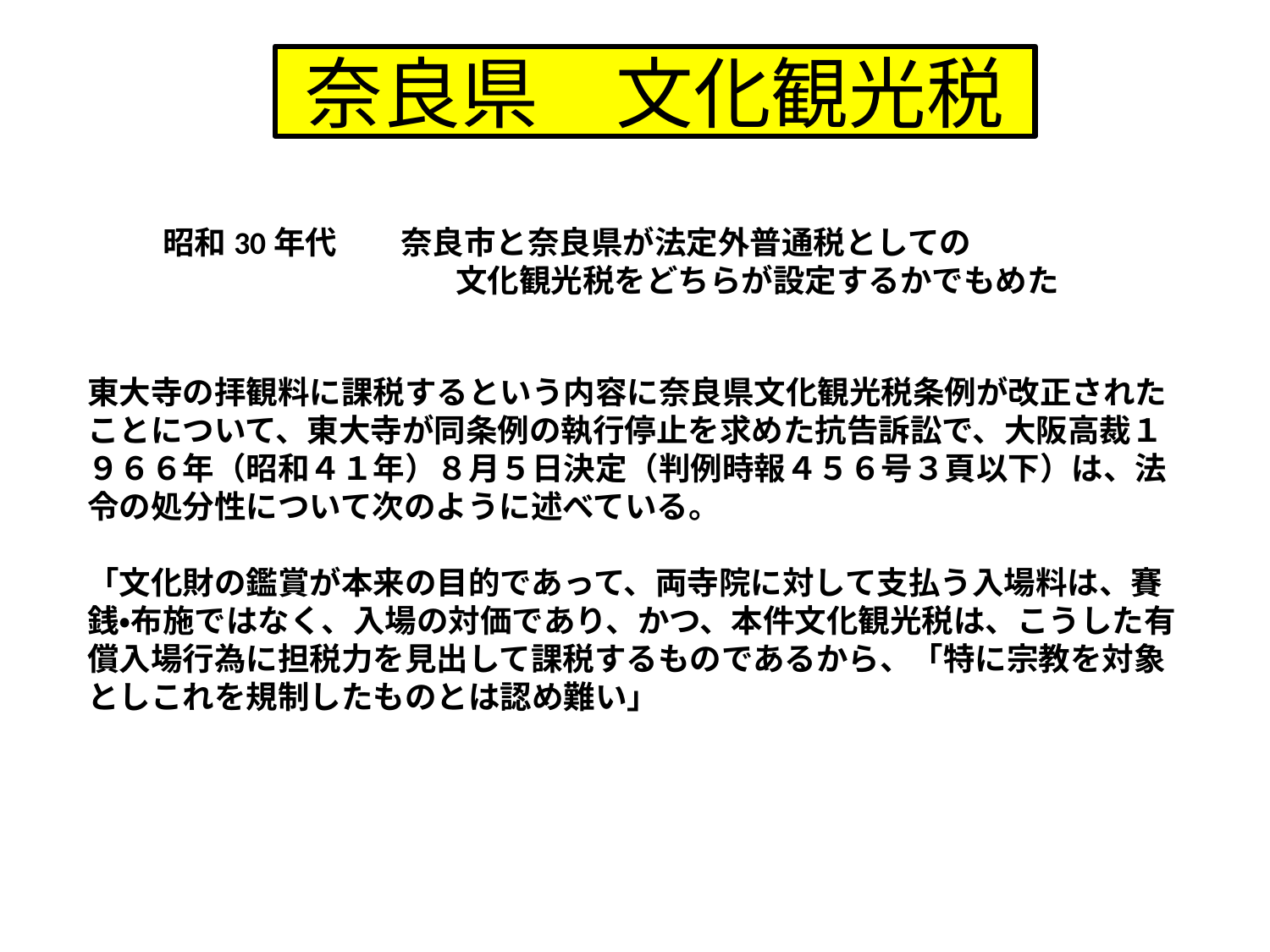

# 奈良県　文化観光税
昭和30年代　　奈良市と奈良県が法定外普通税としての
　　　　　　　　　 文化観光税をどちらが設定するかでもめた
東大寺の拝観料に課税するという内容に奈良県文化観光税条例が改正されたことについて、東大寺が同条例の執行停止を求めた抗告訴訟で、大阪高裁１９６６年（昭和４１年）８月５日決定（判例時報４５６号３頁以下）は、法令の処分性について次のように述べている。

「文化財の鑑賞が本来の目的であって、両寺院に対して支払う入場料は、賽銭・布施ではなく、入場の対価であり、かつ、本件文化観光税は、こうした有償入場行為に担税力を見出して課税するものであるから、「特に宗教を対象としこれを規制したものとは認め難い」